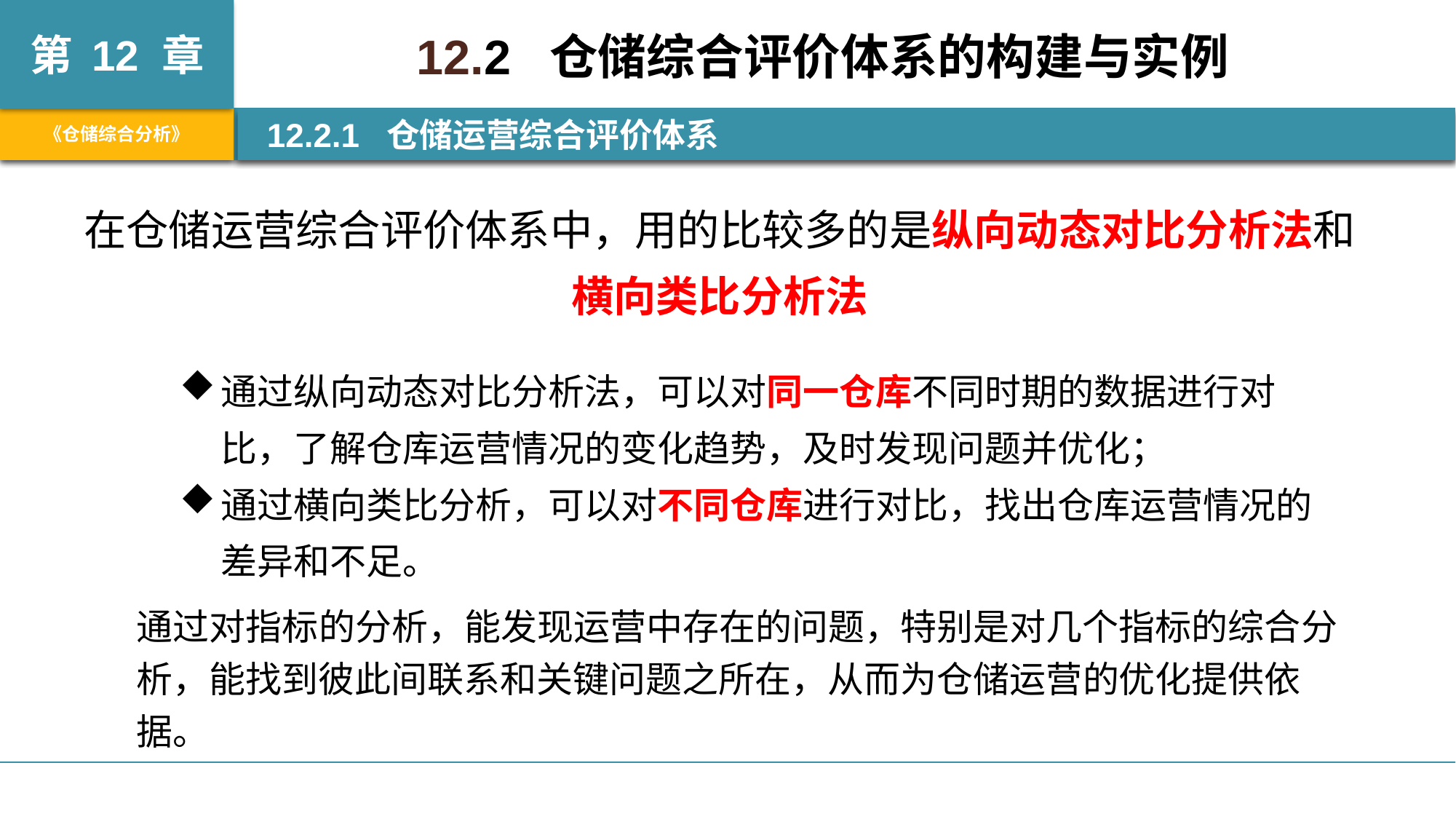

12.2  仓储综合评价体系的构建与实例
  12.2.1  仓储运营综合评价体系
在仓储运营综合评价体系中，用的比较多的是纵向动态对比分析法和横向类比分析法
通过纵向动态对比分析法，可以对同一仓库不同时期的数据进行对比，了解仓库运营情况的变化趋势，及时发现问题并优化；
通过横向类比分析，可以对不同仓库进行对比，找出仓库运营情况的差异和不足。
通过对指标的分析，能发现运营中存在的问题，特别是对几个指标的综合分析，能找到彼此间联系和关键问题之所在，从而为仓储运营的优化提供依据。